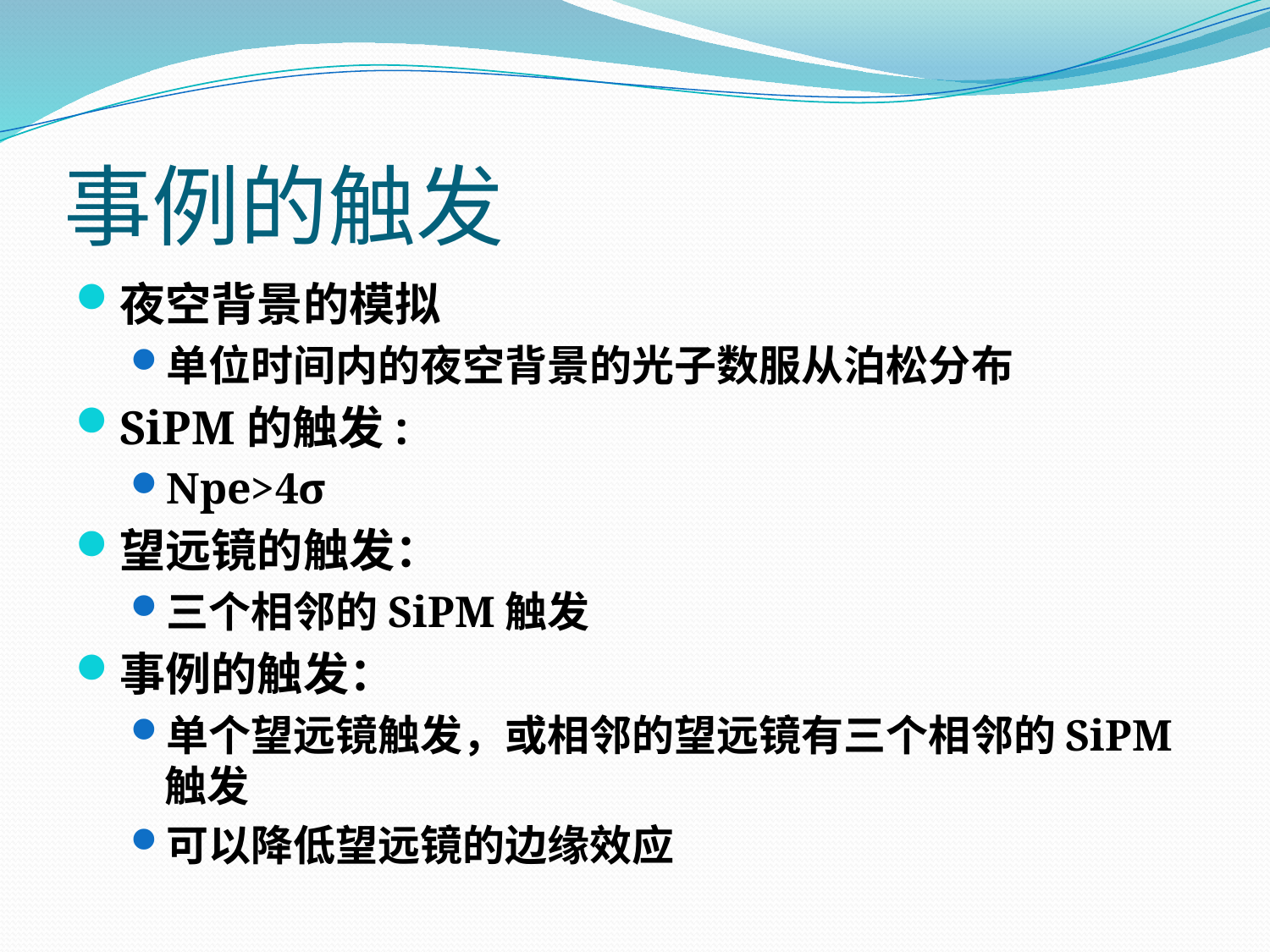

# 事例的触发
夜空背景的模拟
单位时间内的夜空背景的光子数服从泊松分布
SiPM的触发:
Npe>4σ
望远镜的触发：
三个相邻的SiPM触发
事例的触发：
单个望远镜触发，或相邻的望远镜有三个相邻的SiPM触发
可以降低望远镜的边缘效应